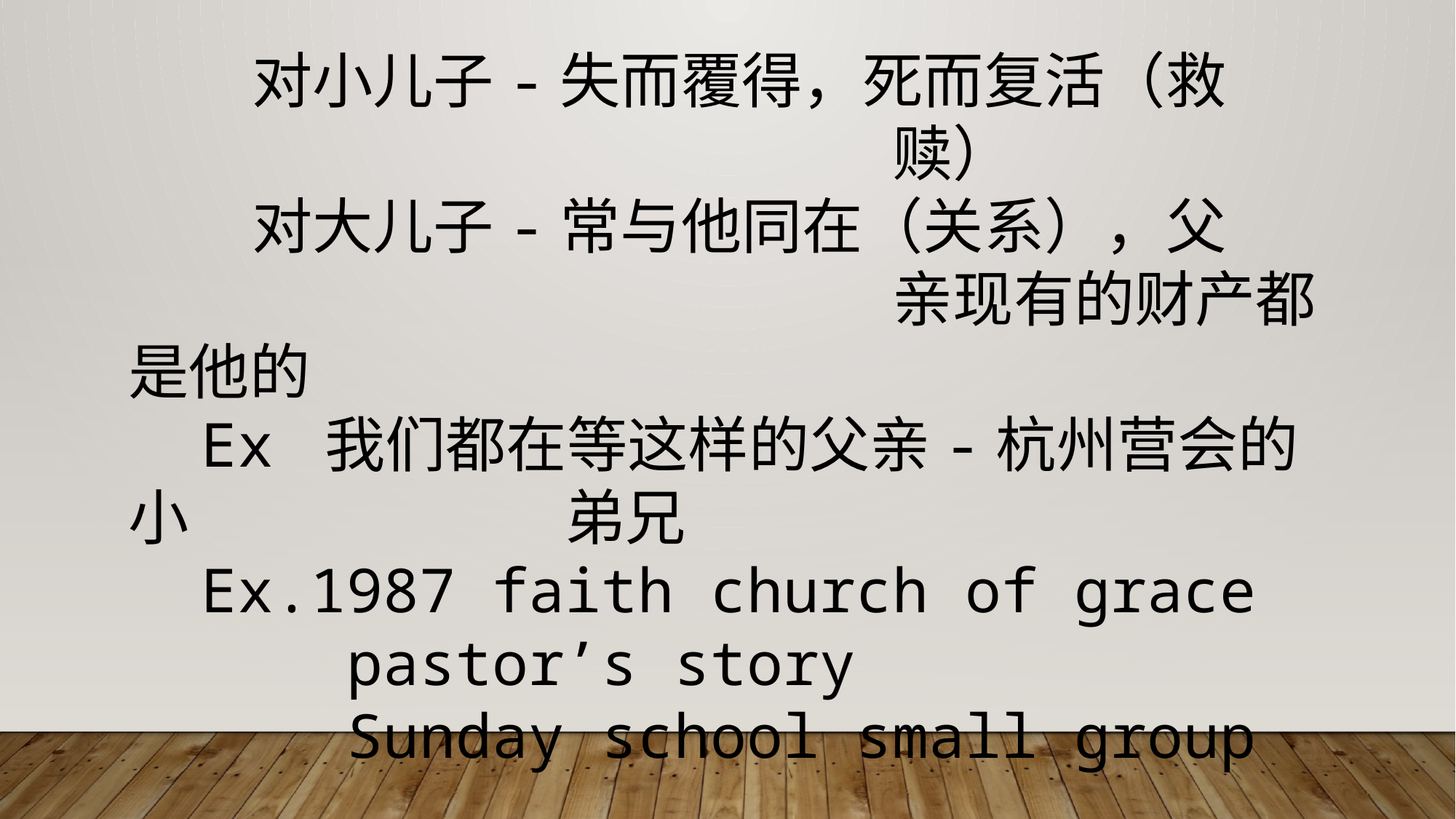

对小儿子-失而覆得，死而复活（救								赎）
        对大儿子-常与他同在（关系），父								亲现有的财产都是他的
  Ex 我们都在等这样的父亲-杭州营会的小				弟兄
  Ex.1987 faith church of grace
      pastor’s story
      Sunday school small group